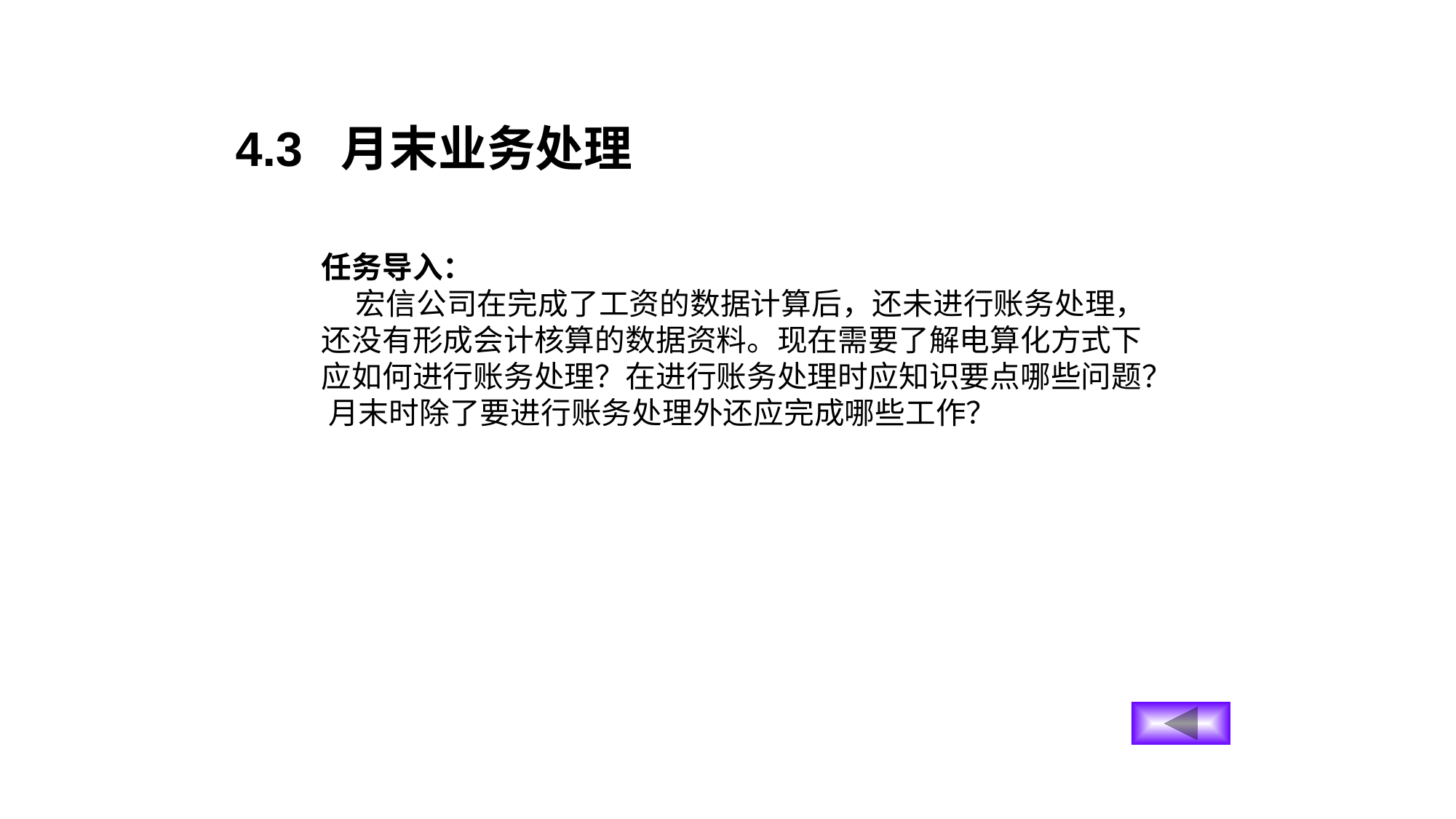

4.3  月末业务处理
任务导入：
    宏信公司在完成了工资的数据计算后，还未进行账务处理，还没有形成会计核算的数据资料。现在需要了解电算化方式下应如何进行账务处理？在进行账务处理时应知识要点哪些问题？ 月末时除了要进行账务处理外还应完成哪些工作？